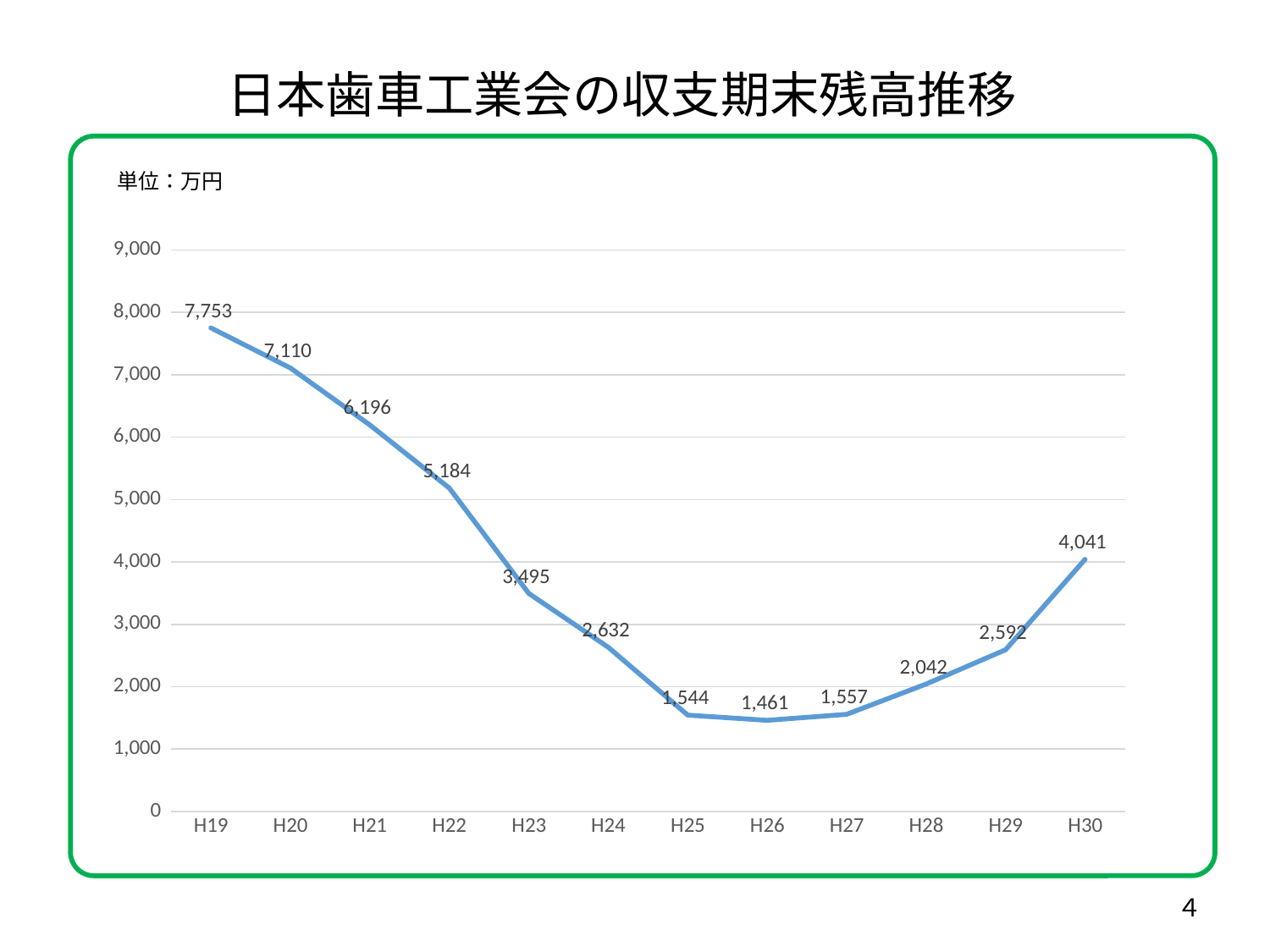

日本歯車工業会の収支期末残高推移

### Chart

| Category | 年度の繰越残 |
|---|---|
| H19 | 7753.0 |
| H20 | 7110.0 |
| H21 | 6196.0 |
| H22 | 5184.0 |
| H23 | 3495.0 |
| H24 | 2632.0 |
| H25 | 1544.0 |
| H26 | 1461.0 |
| H27 | 1557.0 |
| H28 | 2042.0 |
| H29 | 2592.0 |
| H30 | 4041.0 |
４